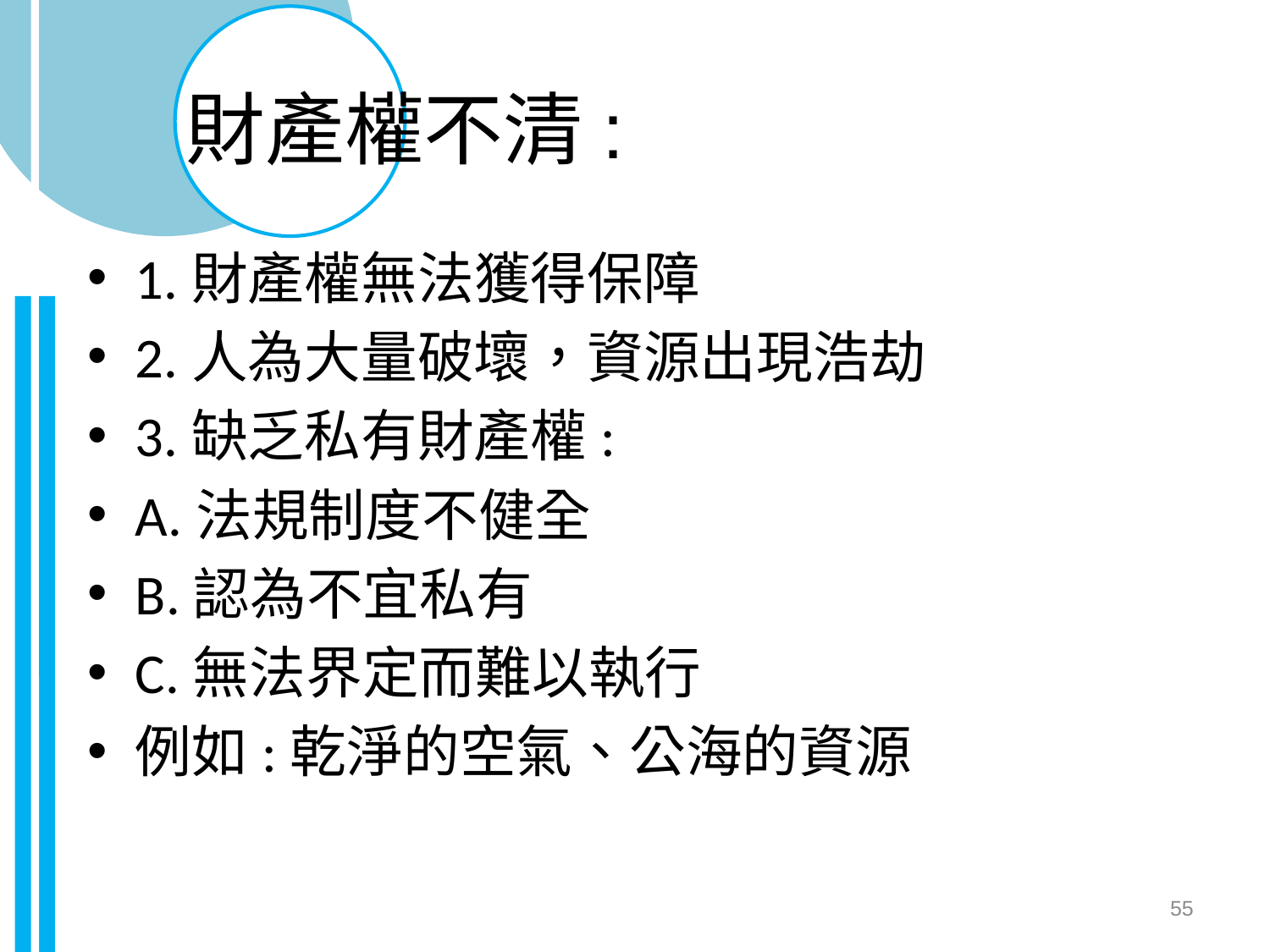

# 財產權不清:
1.財產權無法獲得保障
2.人為大量破壞，資源出現浩劫
3.缺乏私有財產權:
A.法規制度不健全
B.認為不宜私有
C.無法界定而難以執行
例如:乾淨的空氣、公海的資源

55